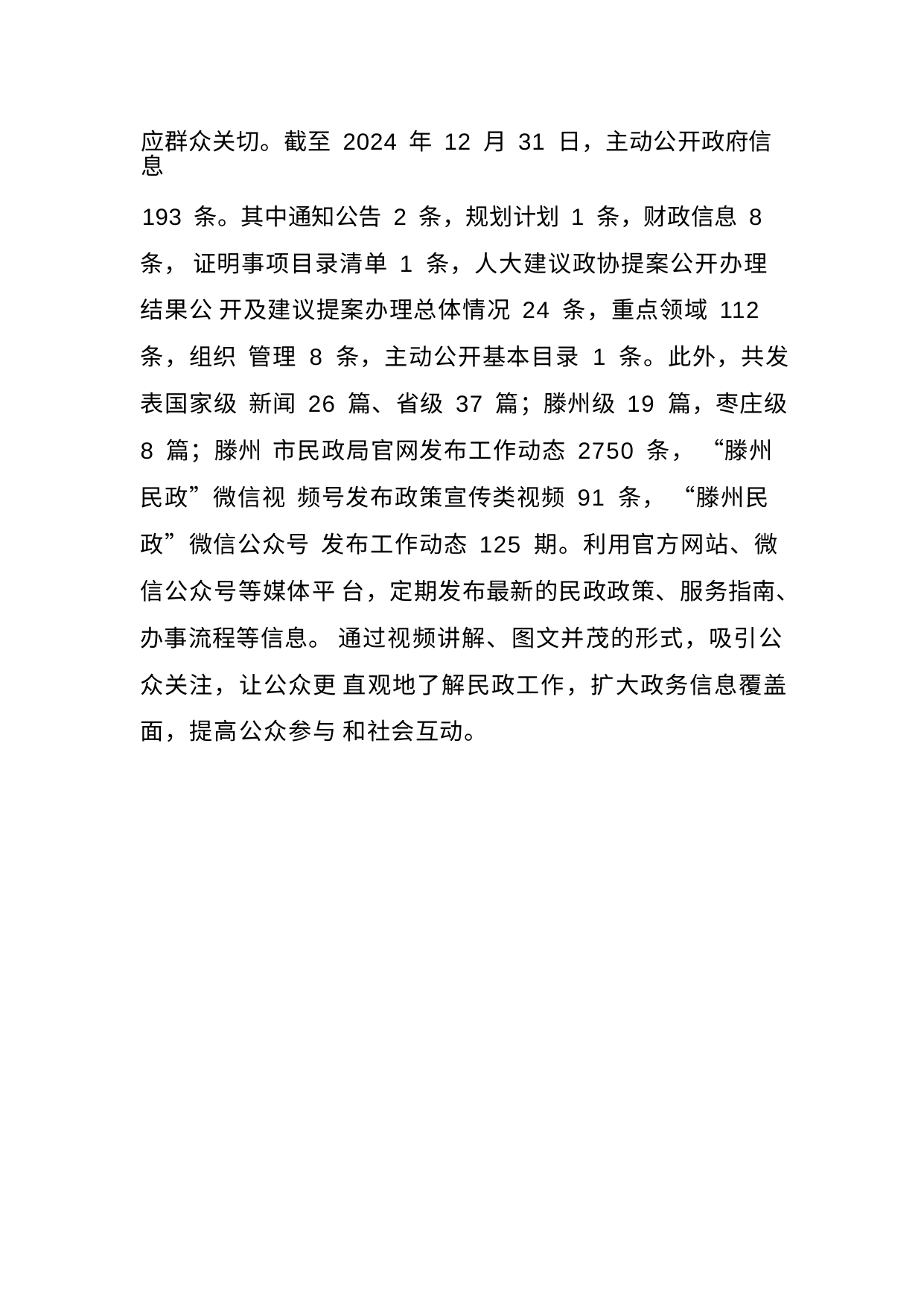

应群众关切。截至 2024 年 12 月 31 日，主动公开政府信息
193 条。其中通知公告 2 条，规划计划 1 条，财政信息 8 条， 证明事项目录清单 1 条，人大建议政协提案公开办理结果公 开及建议提案办理总体情况 24 条，重点领域 112 条，组织  管理 8 条，主动公开基本目录 1 条。此外，共发表国家级  新闻 26 篇、省级 37 篇；滕州级 19 篇，枣庄级 8 篇；滕州  市民政局官网发布工作动态 2750 条， “滕州民政”微信视  频号发布政策宣传类视频 91 条， “滕州民政”微信公众号  发布工作动态 125 期。利用官方网站、微信公众号等媒体平 台，定期发布最新的民政政策、服务指南、办事流程等信息。 通过视频讲解、图文并茂的形式，吸引公众关注，让公众更 直观地了解民政工作，扩大政务信息覆盖面，提高公众参与 和社会互动。